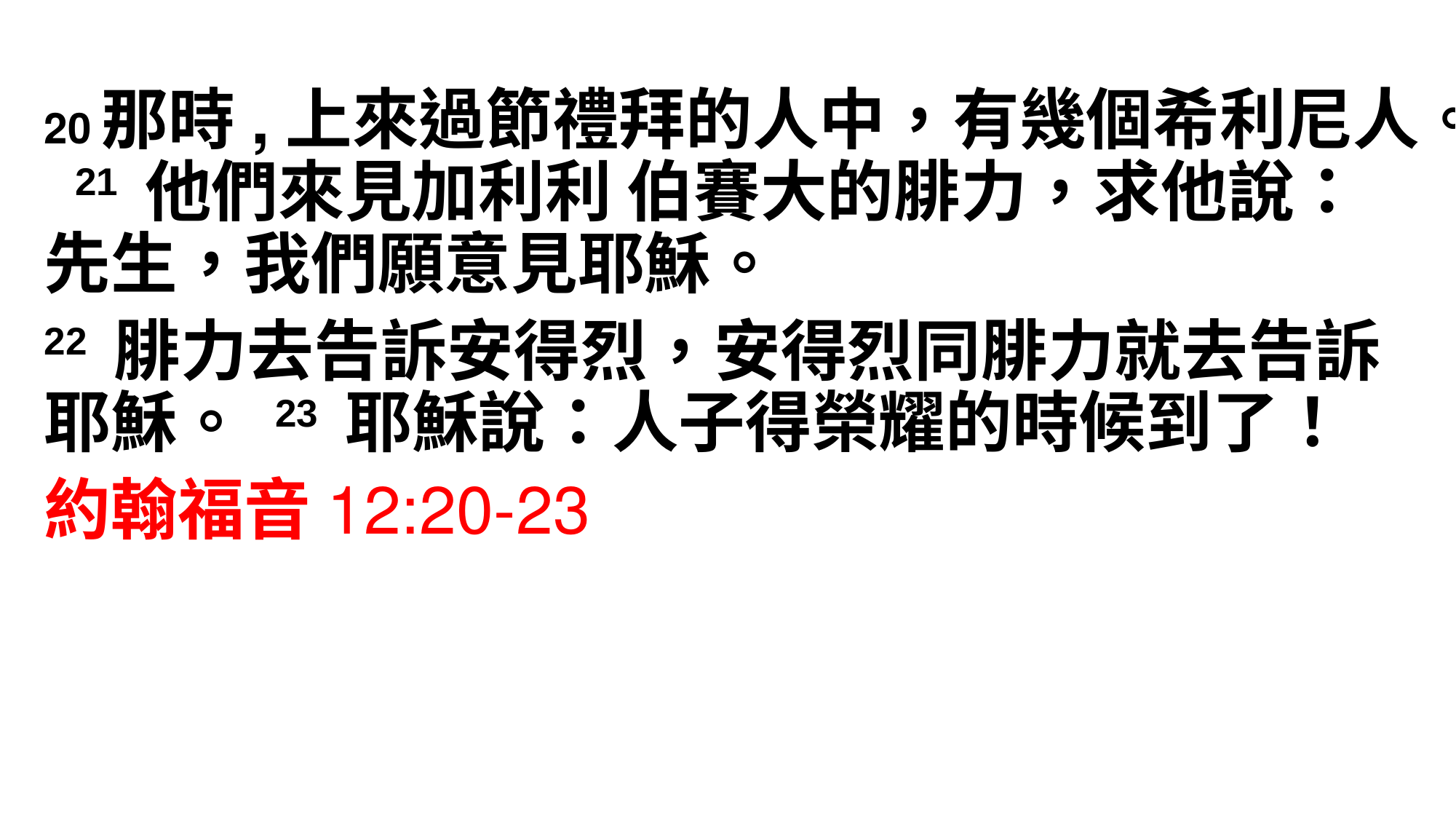

#
20那時,上來過節禮拜的人中，有幾個希利尼人。 21 他們來見加利利 伯賽大的腓力，求他說：先生，我們願意見耶穌。
22 腓力去告訴安得烈，安得烈同腓力就去告訴耶穌。 23 耶穌說：人子得榮耀的時候到了！
約翰福音12:20-23